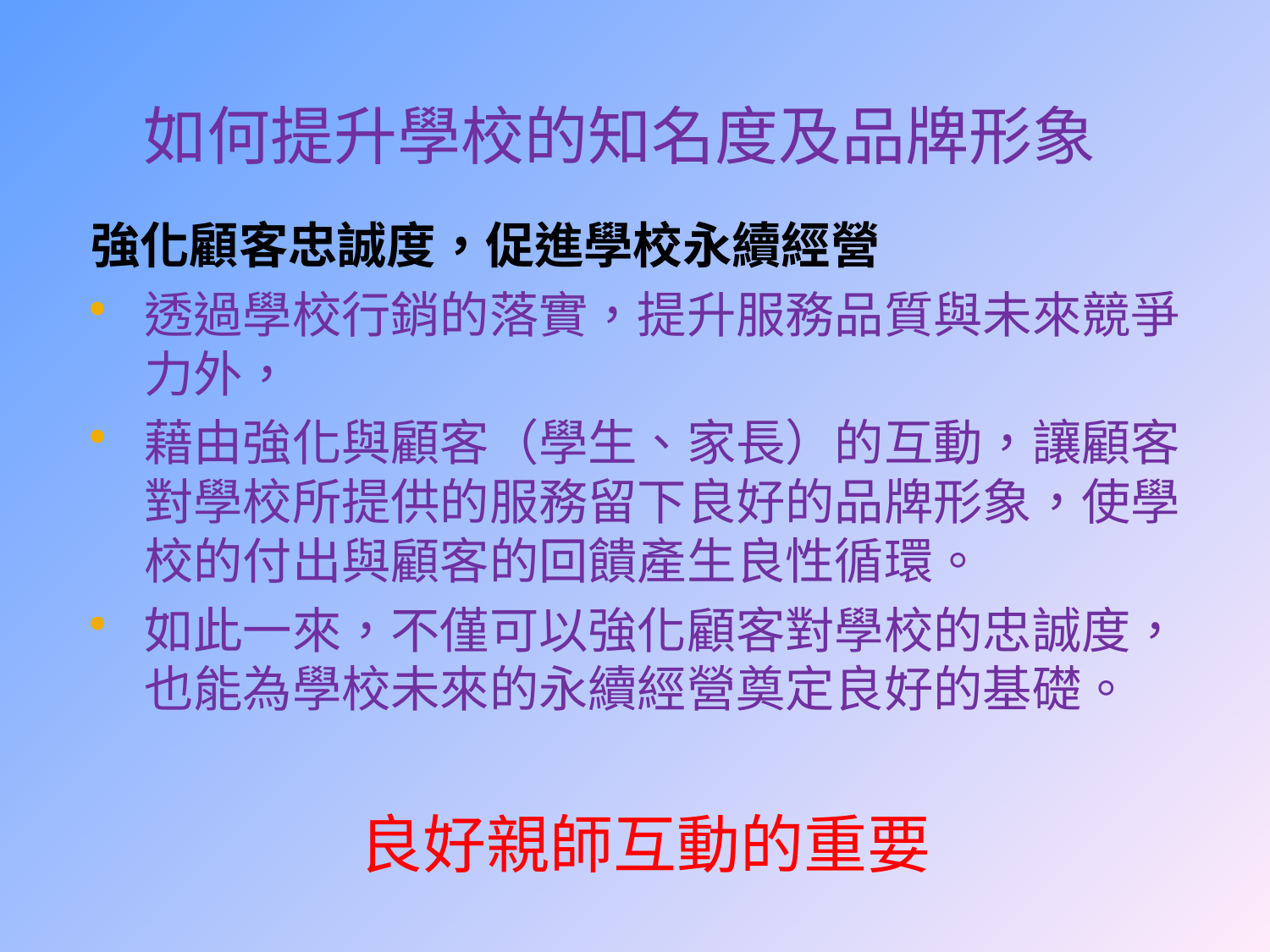

# 如何提升學校的知名度及品牌形象
強化顧客忠誠度，促進學校永續經營
透過學校行銷的落實，提升服務品質與未來競爭力外，
藉由強化與顧客（學生、家長）的互動，讓顧客對學校所提供的服務留下良好的品牌形象，使學校的付出與顧客的回饋產生良性循環。
如此一來，不僅可以強化顧客對學校的忠誠度，也能為學校未來的永續經營奠定良好的基礎。

良好親師互動的重要